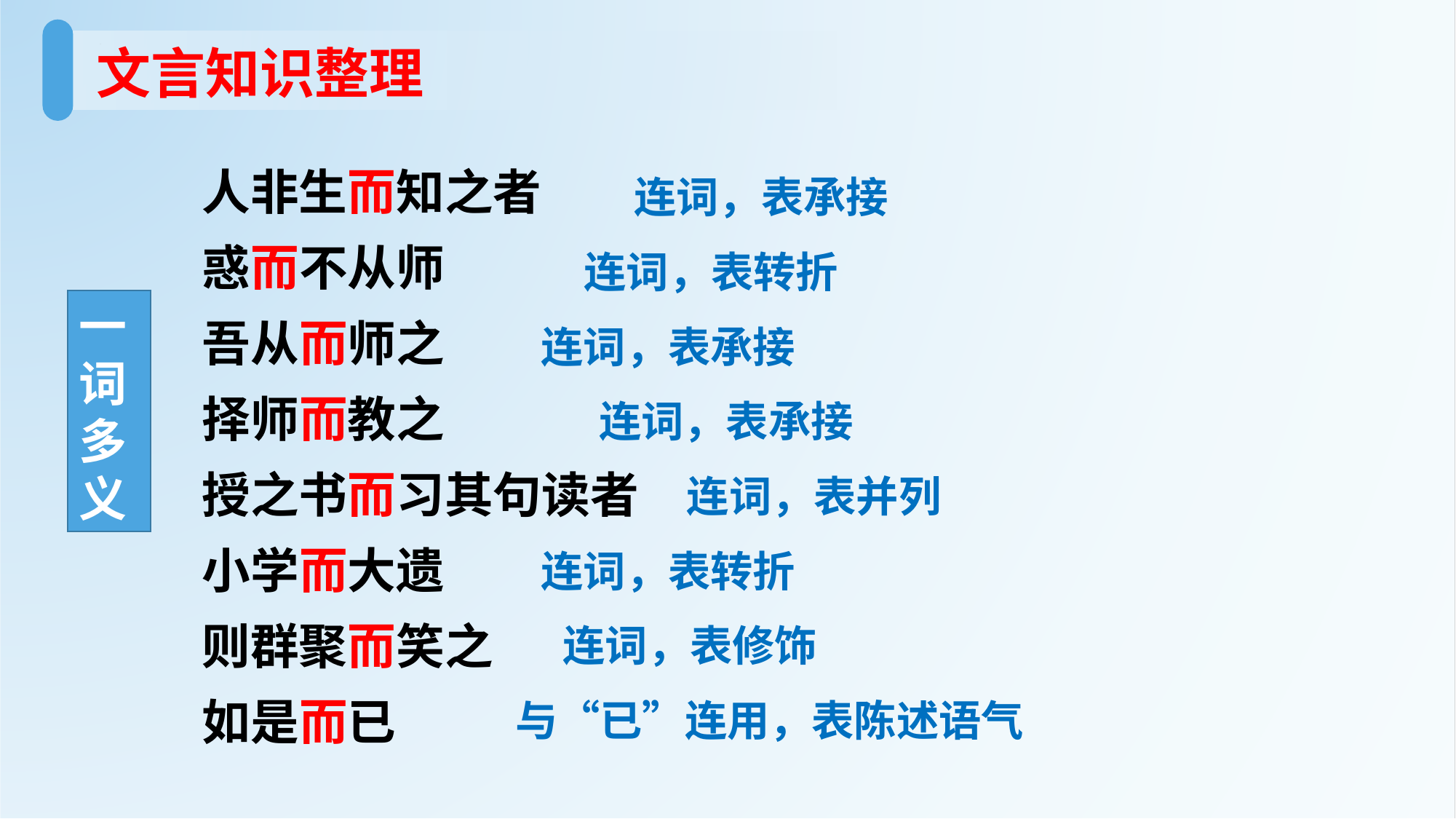

文言知识整理
人非生而知之者
惑而不从师
吾从而师之
择师而教之
授之书而习其句读者
小学而大遗
则群聚而笑之
如是而已
连词，表承接
连词，表转折
一 词 多 义
连词，表承接
连词，表承接
连词，表并列
连词，表转折
连词，表修饰
与“已”连用，表陈述语气